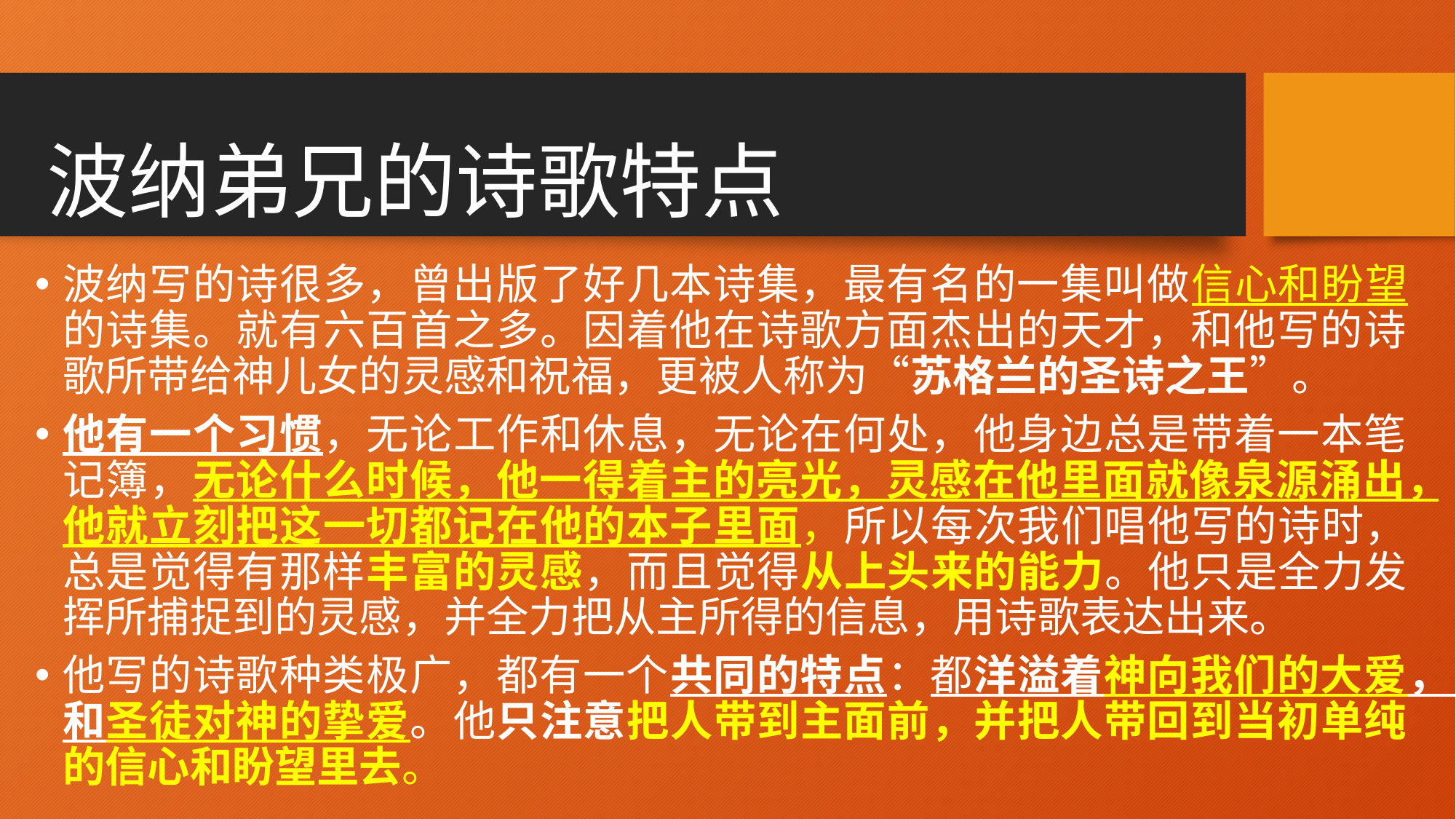

# 波纳弟兄的诗歌特点
波纳写的诗很多，曾出版了好几本诗集，最有名的一集叫做信心和盼望的诗集。就有六百首之多。因着他在诗歌方面杰出的天才，和他写的诗歌所带给神儿女的灵感和祝福，更被人称为“苏格兰的圣诗之王”。
他有一个习惯，无论工作和休息，无论在何处，他身边总是带着一本笔记簿，无论什么时候，他一得着主的亮光，灵感在他里面就像泉源涌出，他就立刻把这一切都记在他的本子里面，所以每次我们唱他写的诗时，总是觉得有那样丰富的灵感，而且觉得从上头来的能力。他只是全力发挥所捕捉到的灵感，并全力把从主所得的信息，用诗歌表达出来。
他写的诗歌种类极广，都有一个共同的特点：都洋溢着神向我们的大爱，和圣徒对神的挚爱。他只注意把人带到主面前，并把人带回到当初单纯的信心和盼望里去。